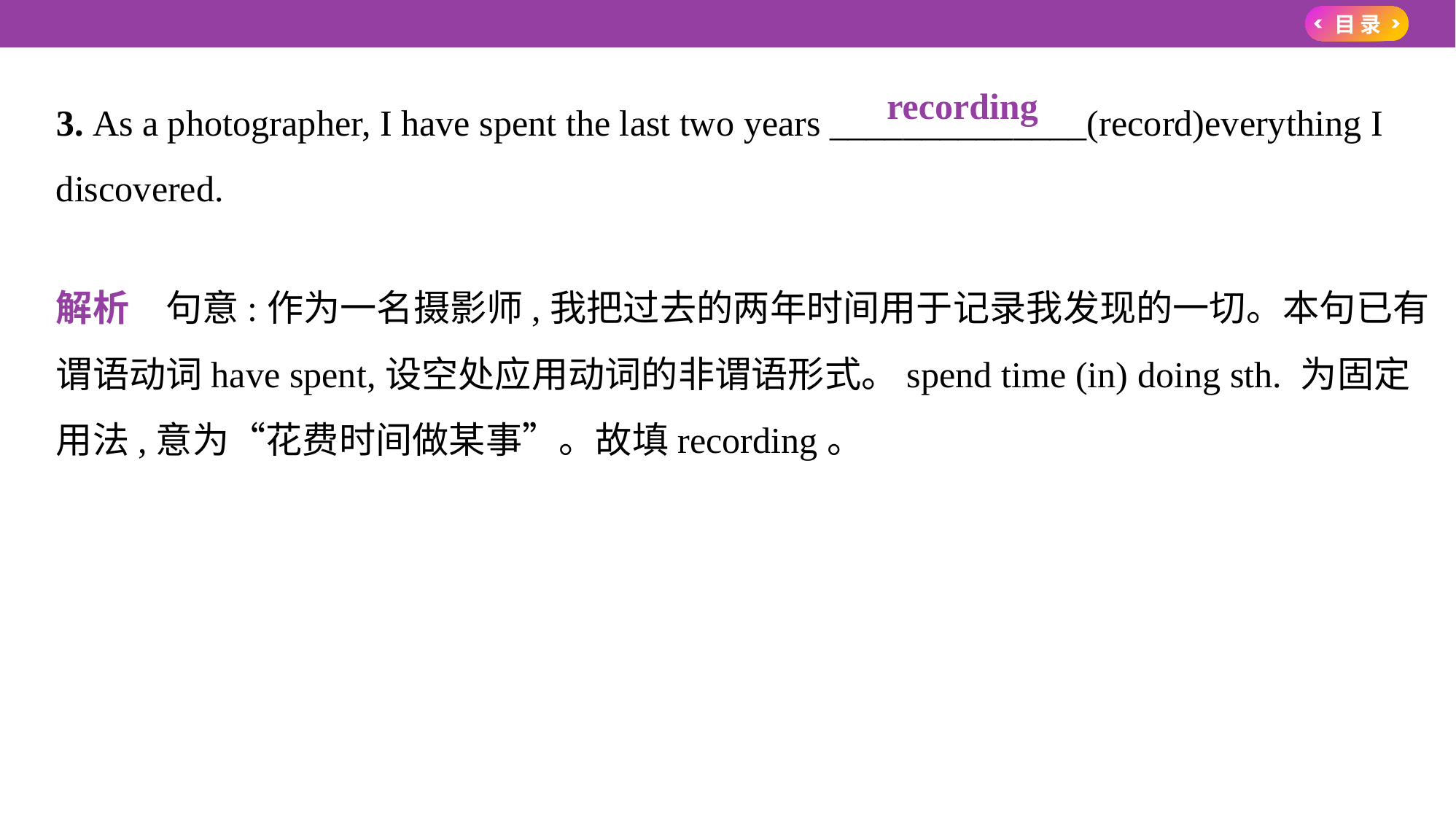

3. As a photographer, I have spent the last two years ______________(record)everything I
discovered.

解析　句意:作为一名摄影师,我把过去的两年时间用于记录我发现的一切。本句已有
谓语动词have spent,设空处应用动词的非谓语形式。spend time (in) doing sth. 为固定
用法,意为“花费时间做某事”。故填recording。
　recording